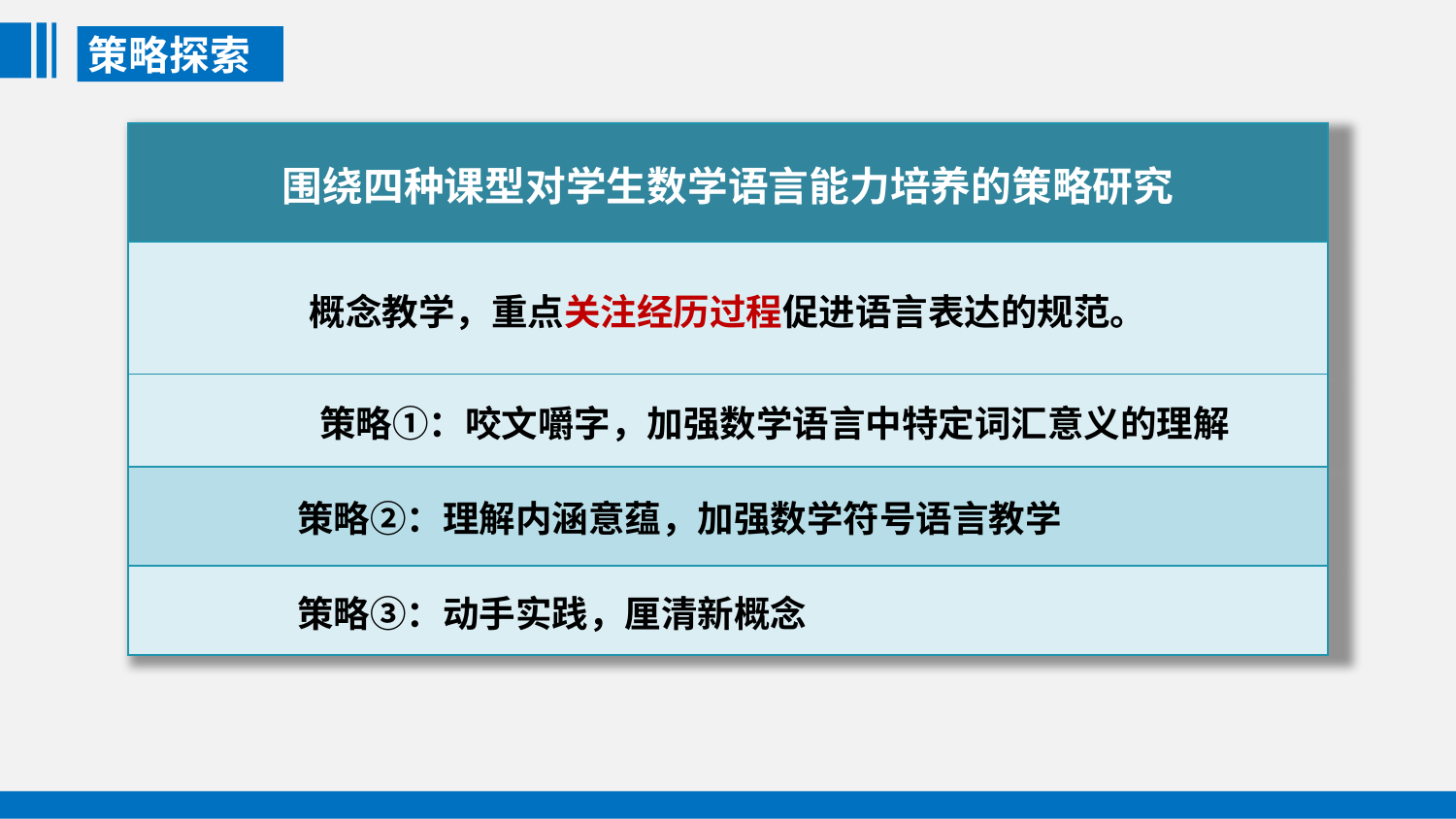

策略探索

| 围绕四种课型对学生数学语言能力培养的策略研究 |
| --- |
| 概念教学，重点关注经历过程促进语言表达的规范。 |
| 策略①：咬文嚼字，加强数学语言中特定词汇意义的理解 |
| 策略②：理解内涵意蕴，加强数学符号语言教学 |
| 策略③：动手实践，厘清新概念 |